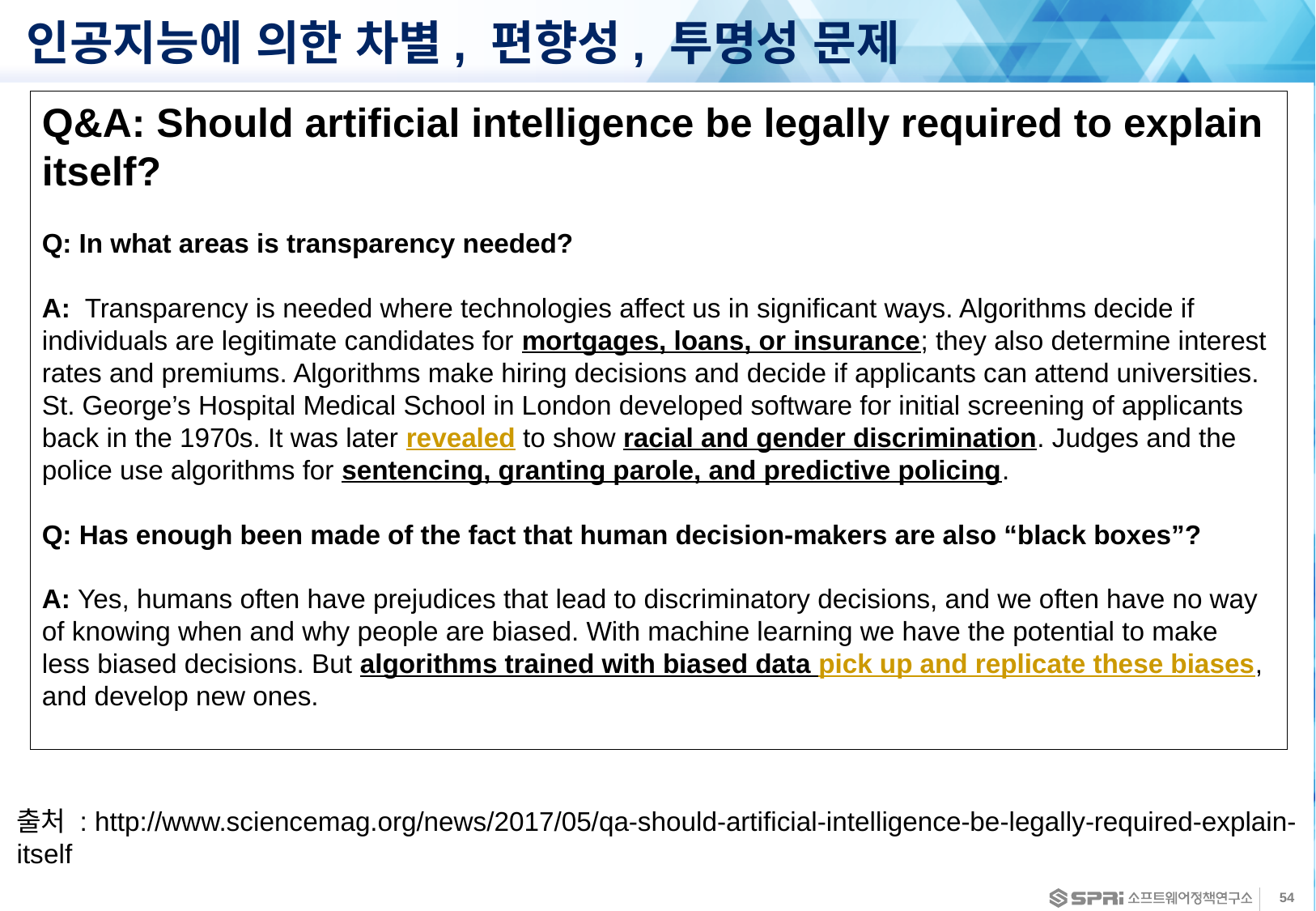

# 인공지능에 의한 차별, 편향성, 투명성 문제
Q&A: Should artificial intelligence be legally required to explain itself?

Q: In what areas is transparency needed?

A:  Transparency is needed where technologies affect us in significant ways. Algorithms decide if individuals are legitimate candidates for mortgages, loans, or insurance; they also determine interest rates and premiums. Algorithms make hiring decisions and decide if applicants can attend universities. St. George’s Hospital Medical School in London developed software for initial screening of applicants back in the 1970s. It was later revealed to show racial and gender discrimination. Judges and the police use algorithms for sentencing, granting parole, and predictive policing.

Q: Has enough been made of the fact that human decision-makers are also “black boxes”?

A: Yes, humans often have prejudices that lead to discriminatory decisions, and we often have no way of knowing when and why people are biased. With machine learning we have the potential to make less biased decisions. But algorithms trained with biased data pick up and replicate these biases, and develop new ones.

출처 : http://www.sciencemag.org/news/2017/05/qa-should-artificial-intelligence-be-legally-required-explain-itself